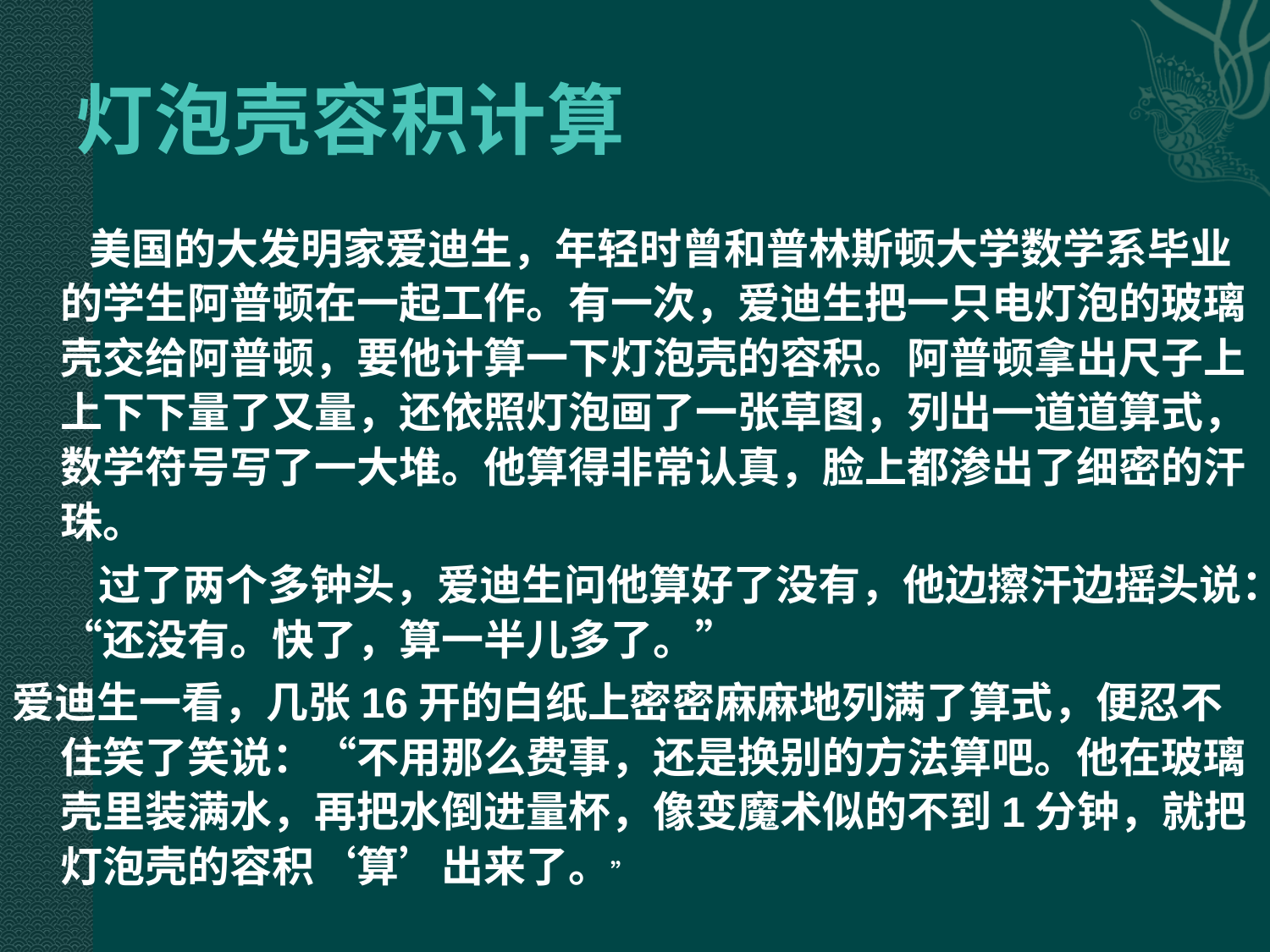

# 灯泡壳容积计算
       美国的大发明家爱迪生，年轻时曾和普林斯顿大学数学系毕业的学生阿普顿在一起工作。有一次，爱迪生把一只电灯泡的玻璃壳交给阿普顿，要他计算一下灯泡壳的容积。阿普顿拿出尺子上上下下量了又量，还依照灯泡画了一张草图，列出一道道算式，数学符号写了一大堆。他算得非常认真，脸上都渗出了细密的汗珠。
        过了两个多钟头，爱迪生问他算好了没有，他边擦汗边摇头说：“还没有。快了，算一半儿多了。”
爱迪生一看，几张16开的白纸上密密麻麻地列满了算式，便忍不住笑了笑说：“不用那么费事，还是换别的方法算吧。他在玻璃壳里装满水，再把水倒进量杯，像变魔术似的不到1分钟，就把灯泡壳的容积‘算’出来了。”